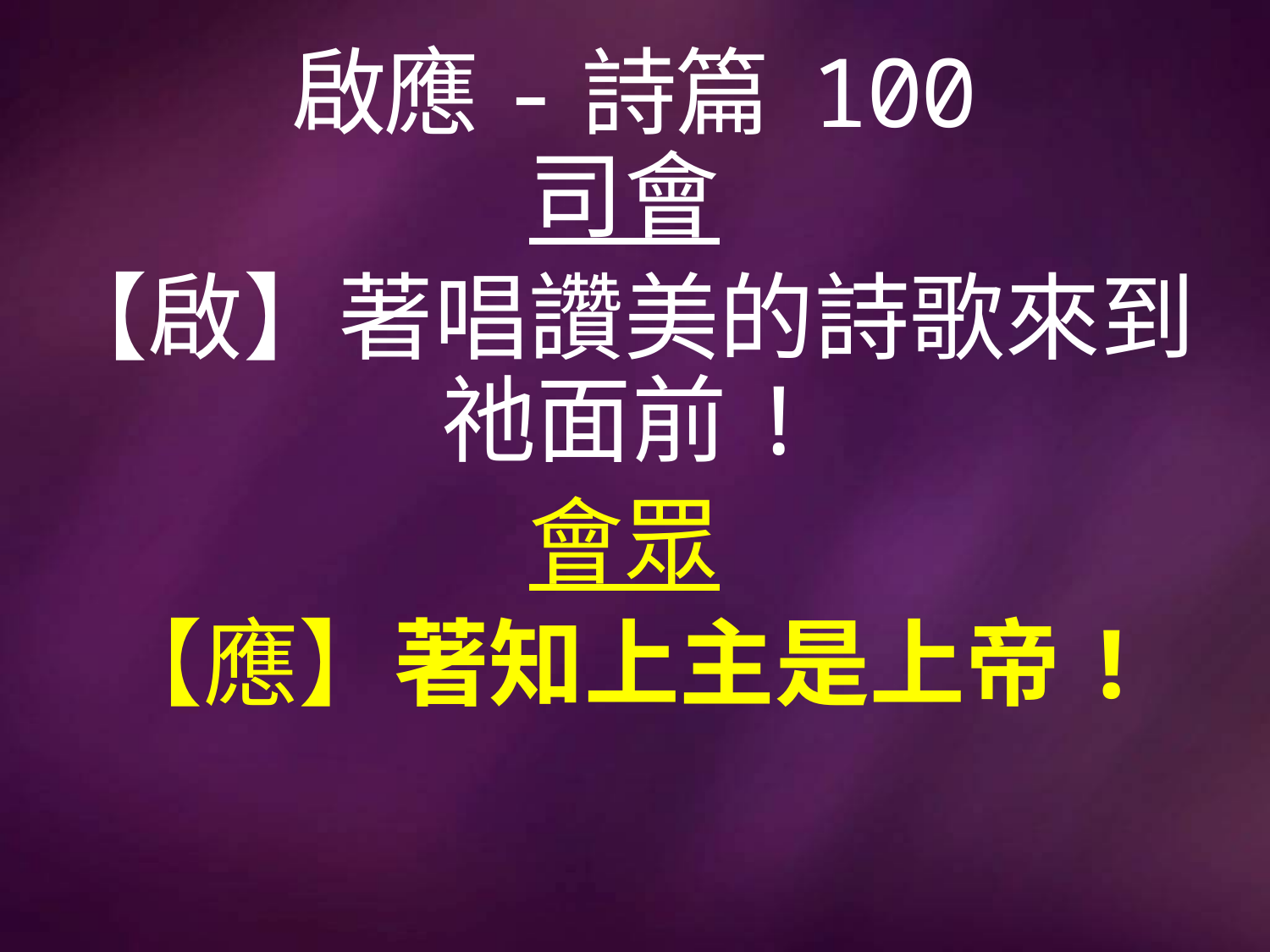

# 啟應-詩篇 100
司會
【啟】著唱讚美的詩歌來到祂面前!
會眾
【應】著知上主是上帝!